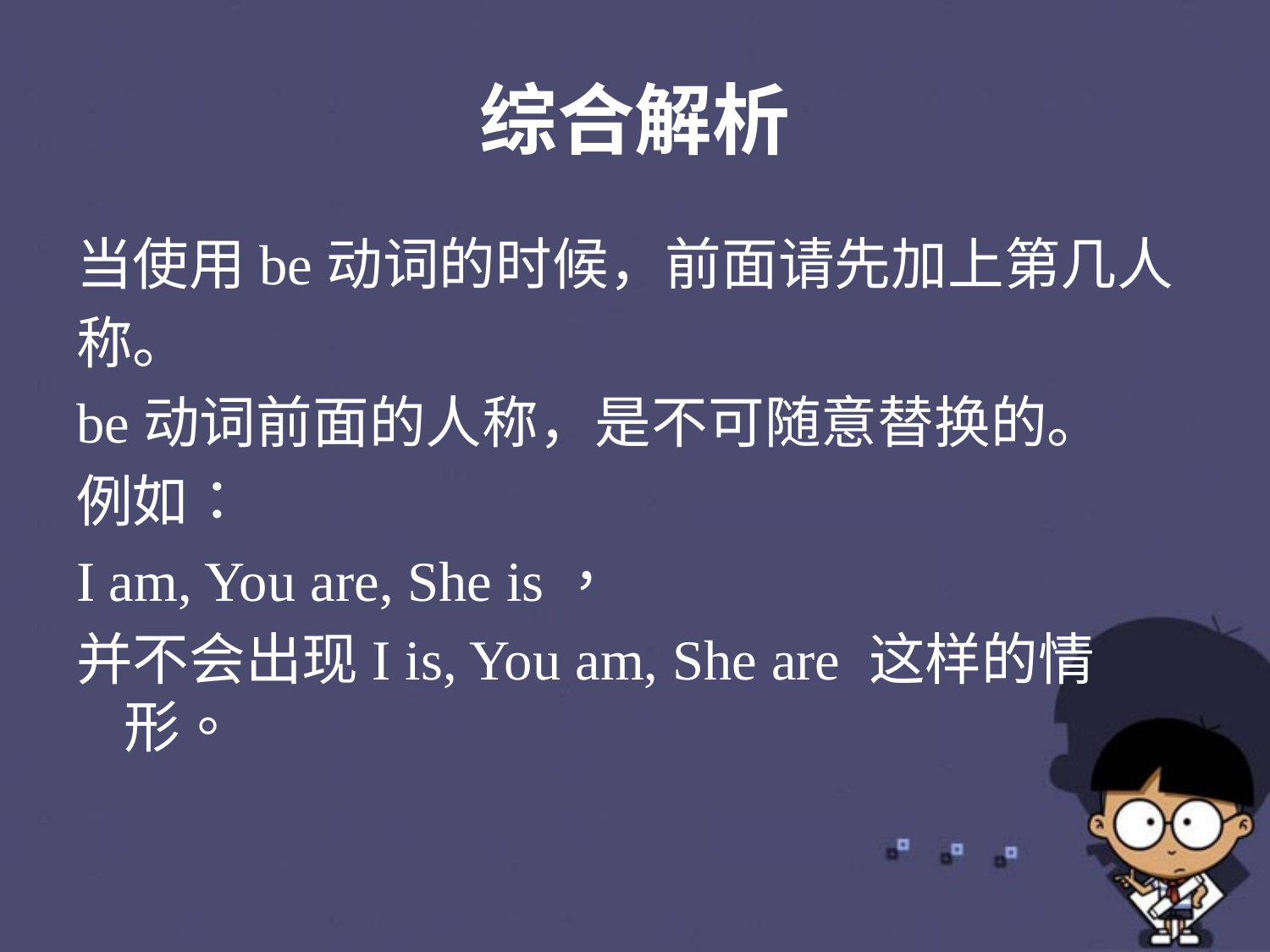

综合解析
当使用be动词的时候，前面请先加上第几人
称。
be动词前面的人称，是不可随意替换的。
例如：
I am, You are, She is，
并不会出现I is, You am, She are 这样的情形。